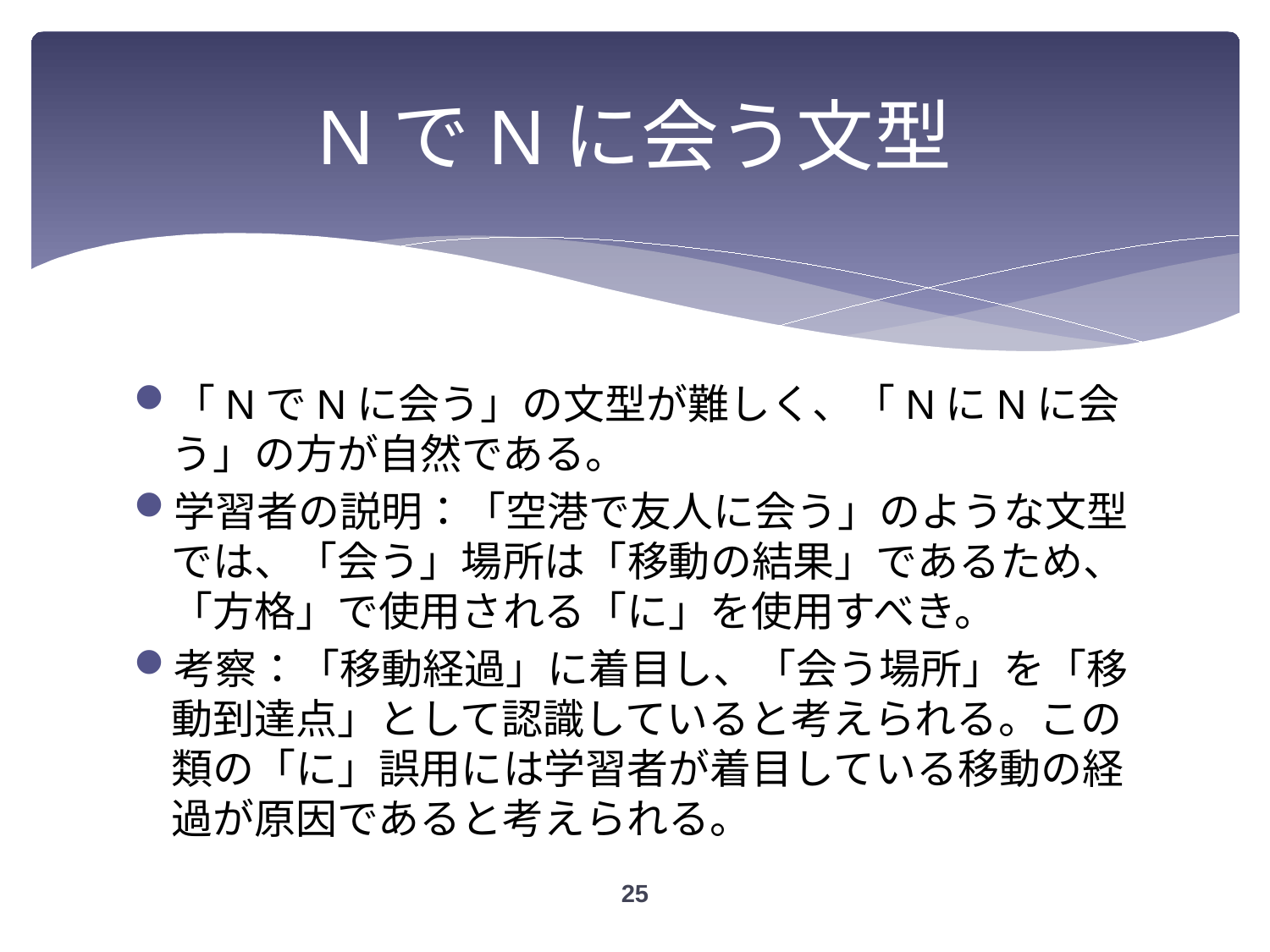

# NでNに会う文型
「NでNに会う」の文型が難しく、「NにNに会う」の方が自然である。
学習者の説明：「空港で友人に会う」のような文型では、「会う」場所は「移動の結果」であるため、「方格」で使用される「に」を使用すべき。
考察：「移動経過」に着目し、「会う場所」を「移動到達点」として認識していると考えられる。この類の「に」誤用には学習者が着目している移動の経過が原因であると考えられる。

25